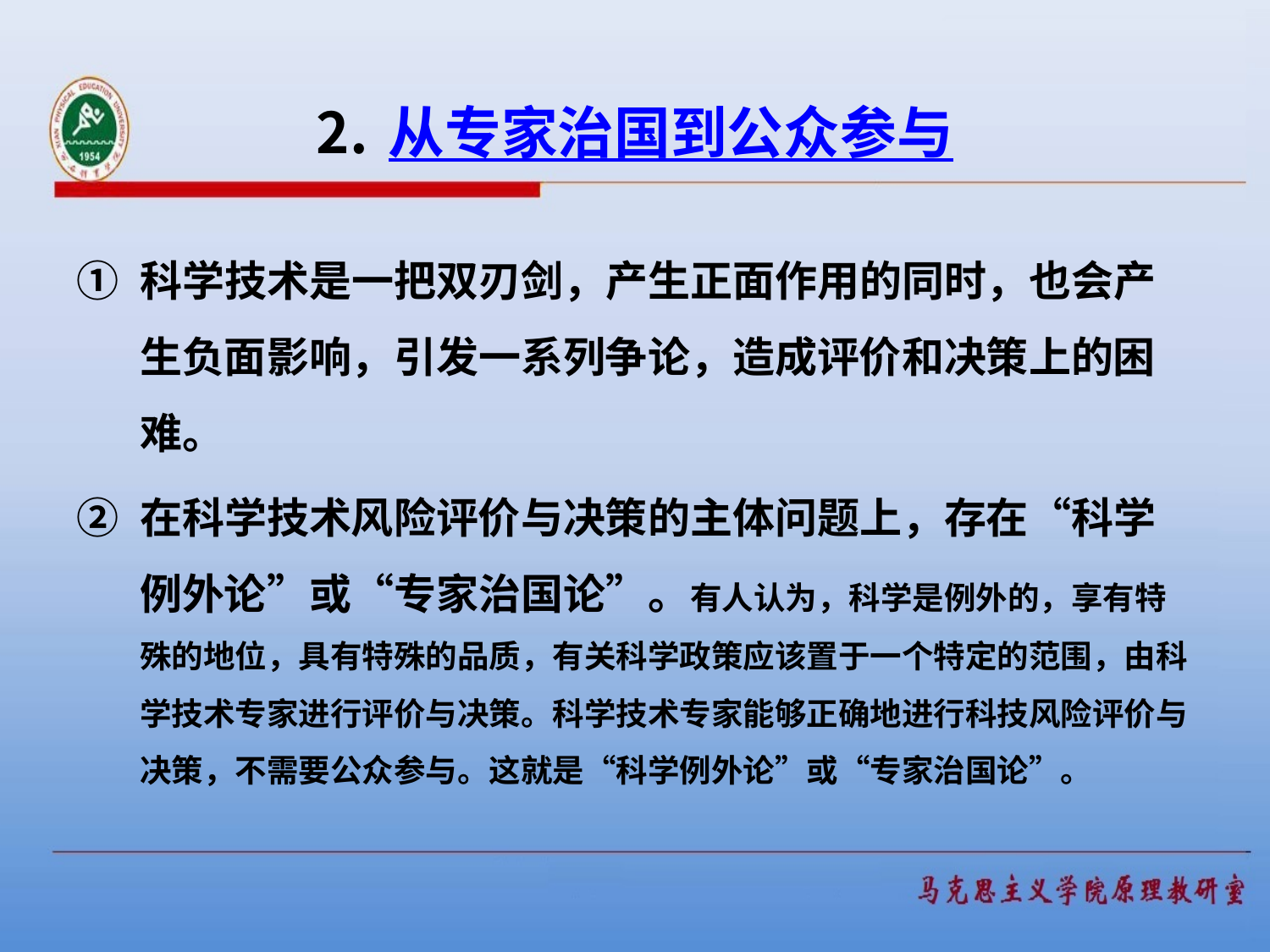

# 从专家治国到公众参与
科学技术是一把双刃剑，产生正面作用的同时，也会产生负面影响，引发一系列争论，造成评价和决策上的困难。
在科学技术风险评价与决策的主体问题上，存在“科学例外论”或“专家治国论”。有人认为，科学是例外的，享有特殊的地位，具有特殊的品质，有关科学政策应该置于一个特定的范围，由科学技术专家进行评价与决策。科学技术专家能够正确地进行科技风险评价与决策，不需要公众参与。这就是“科学例外论”或“专家治国论”。